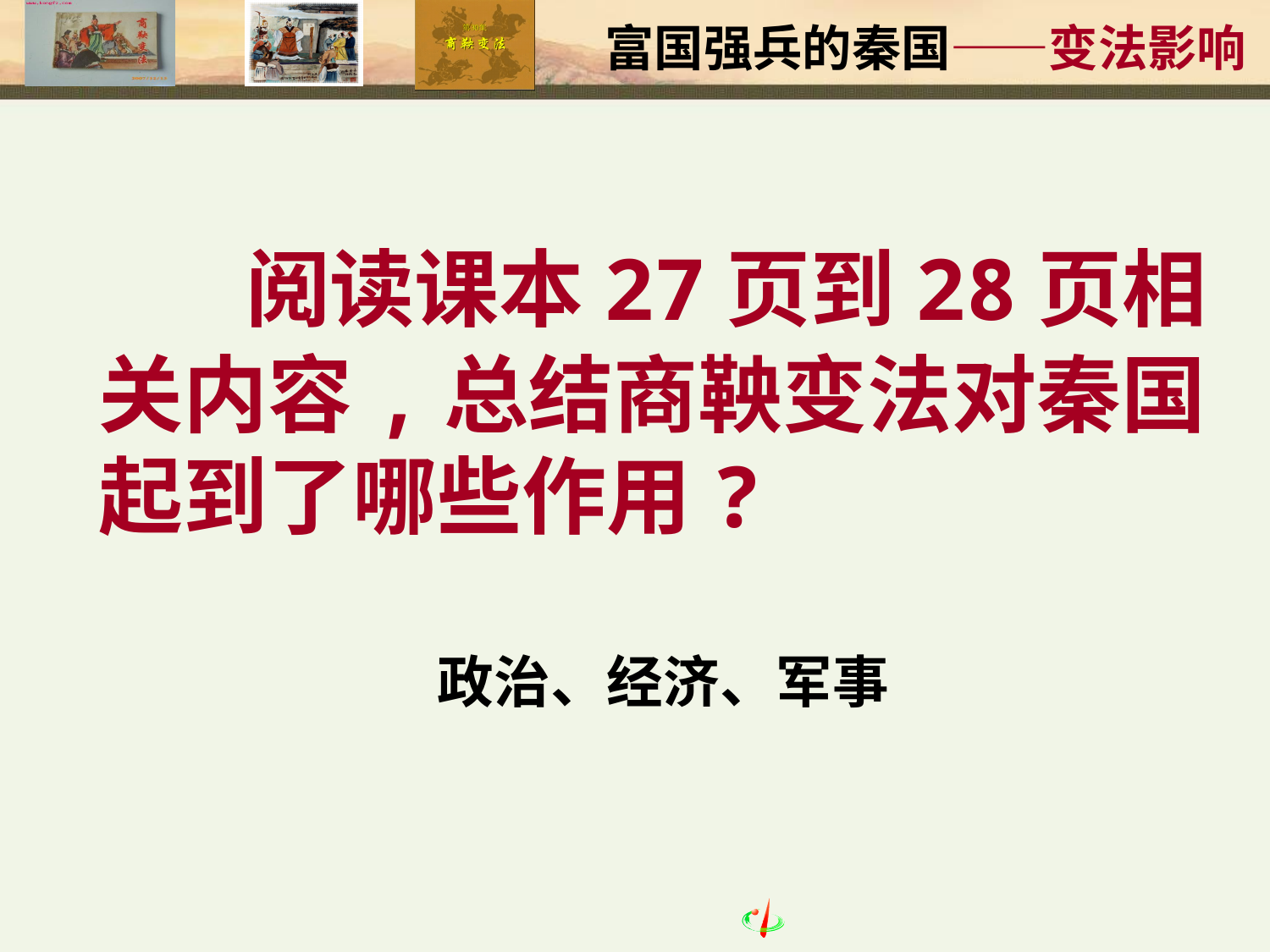

阅读课本27页到28页相关内容,总结商鞅变法对秦国起到了哪些作用?
政治、经济、军事